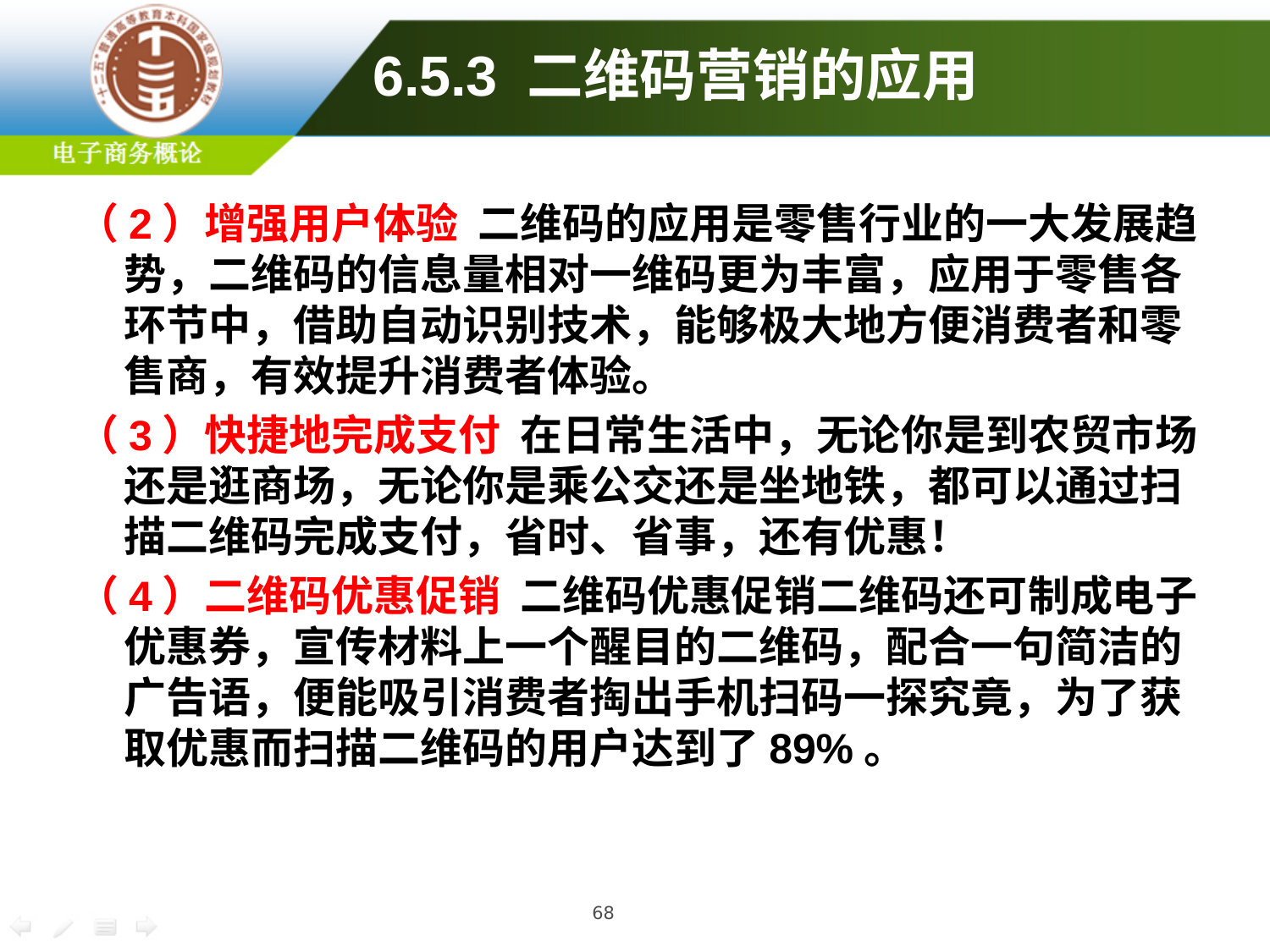

# 6.5.3 二维码营销的应用
（2）增强用户体验  二维码的应用是零售行业的一大发展趋势，二维码的信息量相对一维码更为丰富，应用于零售各环节中，借助自动识别技术，能够极大地方便消费者和零售商，有效提升消费者体验。
（3）快捷地完成支付  在日常生活中，无论你是到农贸市场还是逛商场，无论你是乘公交还是坐地铁，都可以通过扫描二维码完成支付，省时、省事，还有优惠！
（4）二维码优惠促销  二维码优惠促销二维码还可制成电子优惠券，宣传材料上一个醒目的二维码，配合一句简洁的广告语，便能吸引消费者掏出手机扫码一探究竟，为了获取优惠而扫描二维码的用户达到了89%。
68